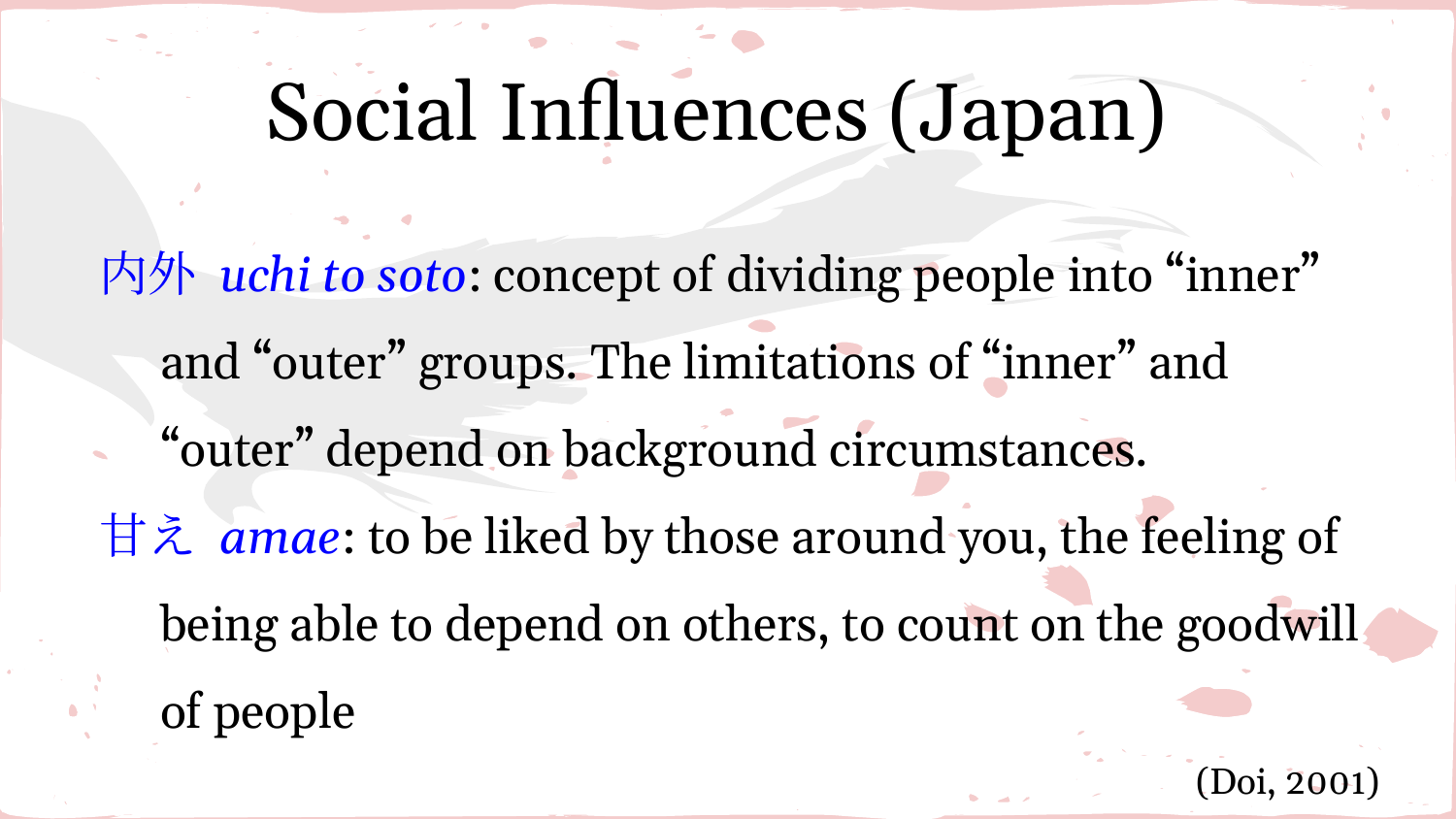

# Social Influences (Japan)
内外 uchi to soto: concept of dividing people into “inner” and “outer” groups. The limitations of “inner” and “outer” depend on background circumstances.
甘え amae: to be liked by those around you, the feeling of being able to depend on others, to count on the goodwill of people
(Doi, 2001)